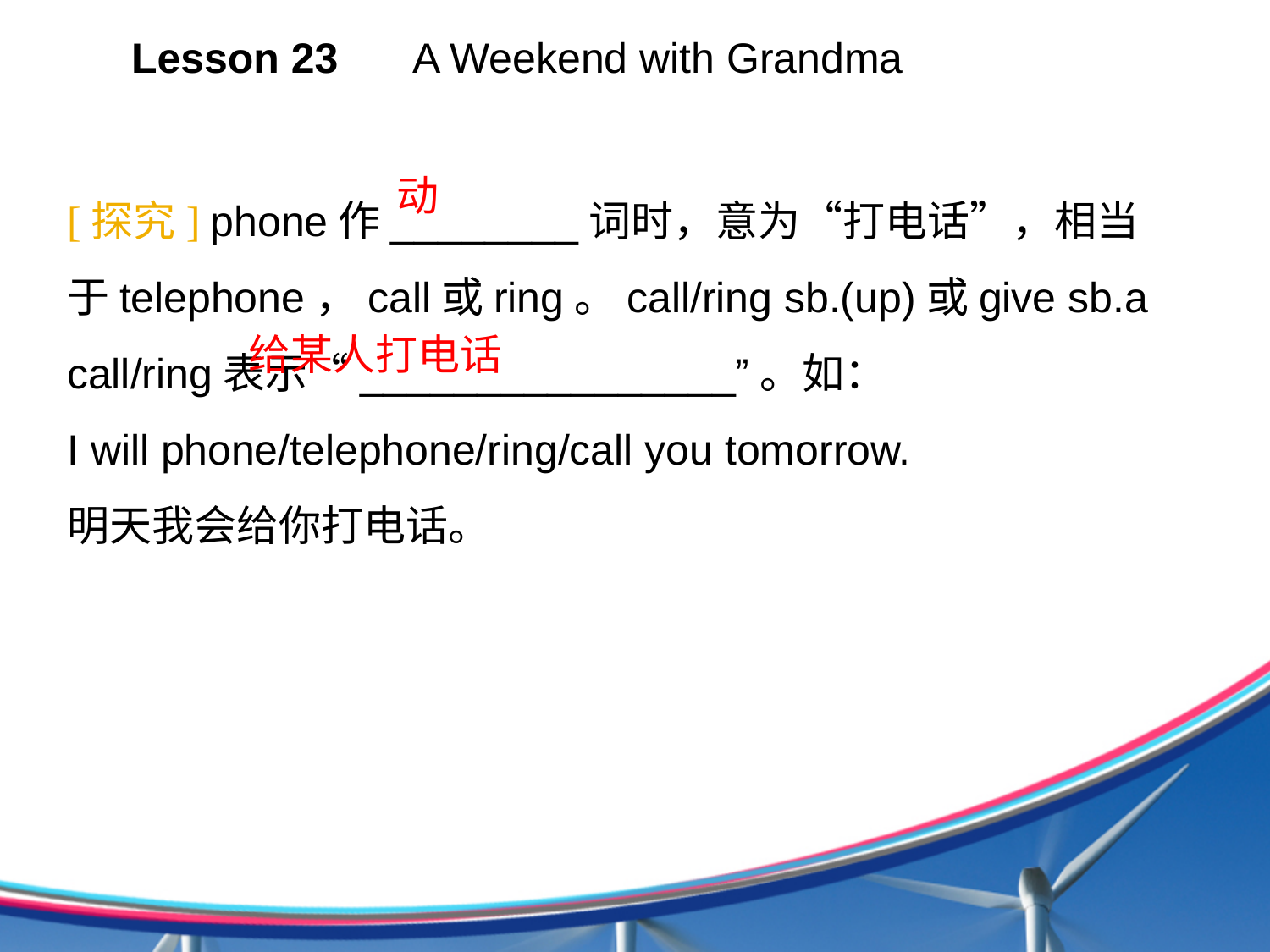

Lesson 23 　A Weekend with Grandma
[探究] phone作________词时，意为“打电话”，相当于telephone，call或ring。call/ring sb.(up)或give sb.a call/ring表示“________________”。如：
I will phone/telephone/ring/call you tomorrow.
明天我会给你打电话。
动
给某人打电话